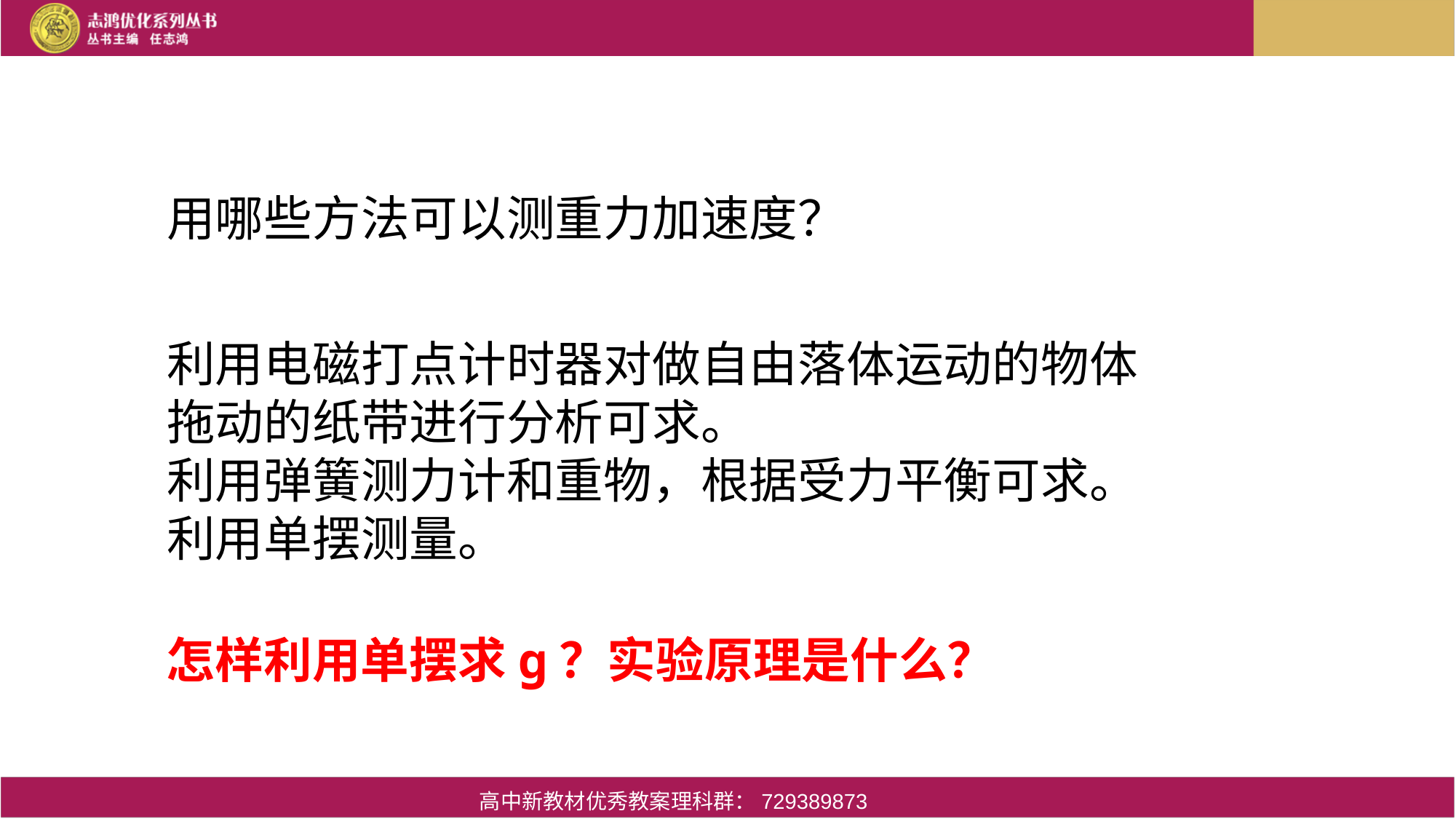

# 用哪些方法可以测重力加速度？
利用电磁打点计时器对做自由落体运动的物体拖动的纸带进行分析可求。
利用弹簧测力计和重物，根据受力平衡可求。
利用单摆测量。

怎样利用单摆求g？实验原理是什么？